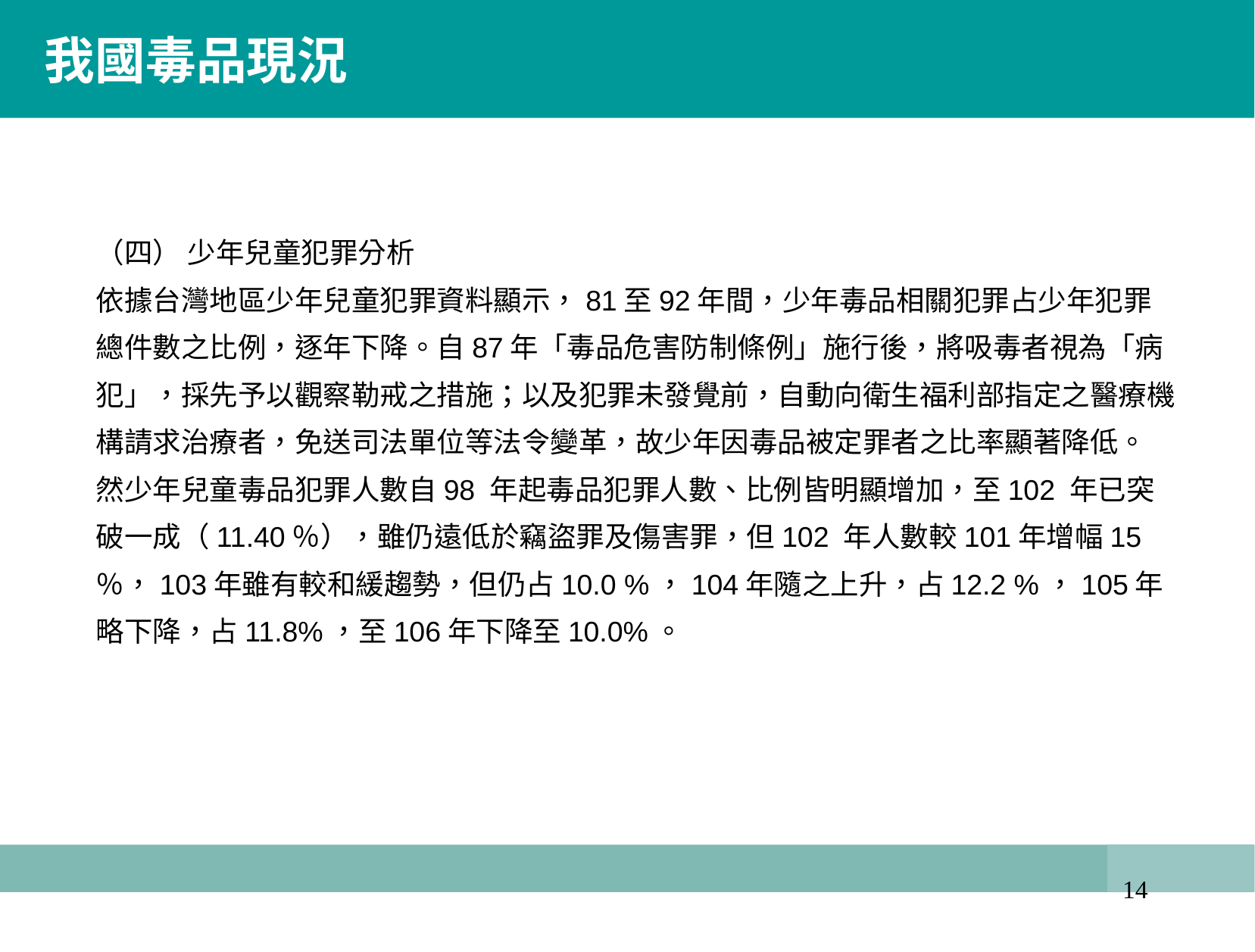

我國毒品現況
（四） 少年兒童犯罪分析
依據台灣地區少年兒童犯罪資料顯示，81至92年間，少年毒品相關犯罪占少年犯罪總件數之比例，逐年下降。自87年「毒品危害防制條例」施行後，將吸毒者視為「病犯」，採先予以觀察勒戒之措施；以及犯罪未發覺前，自動向衛生福利部指定之醫療機構請求治療者，免送司法單位等法令變革，故少年因毒品被定罪者之比率顯著降低。
然少年兒童毒品犯罪人數自98 年起毒品犯罪人數、比例皆明顯增加，至102 年已突破一成（11.40％），雖仍遠低於竊盜罪及傷害罪，但102 年人數較101年增幅15％，103年雖有較和緩趨勢，但仍占10.0 %，104年隨之上升，占12.2 %，105年略下降，占11.8%，至106年下降至10.0%。
14